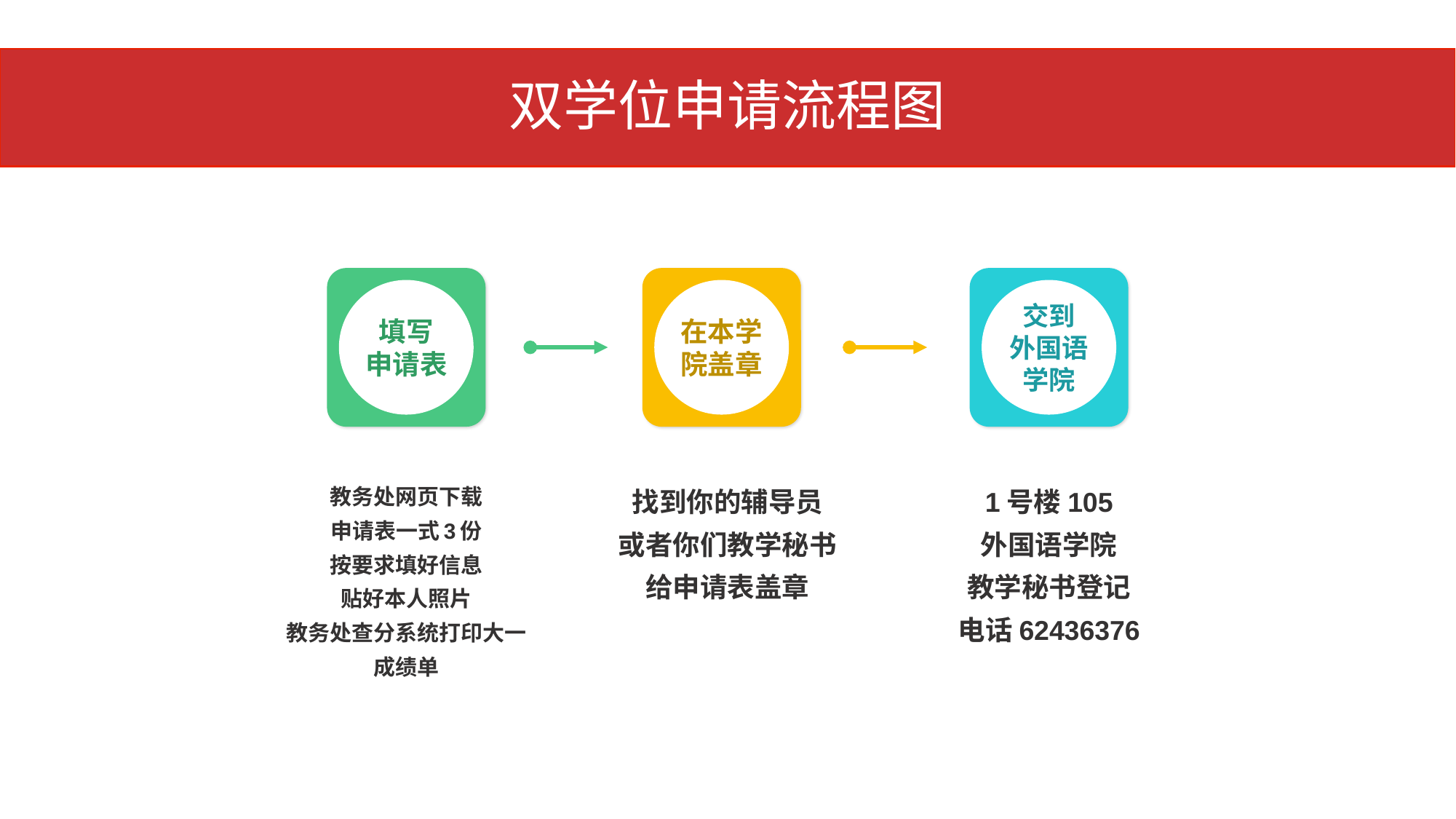

# 双学位申请流程图

填写
申请表
教务处网页下载
申请表一式3份
按要求填好信息
贴好本人照片
教务处查分系统打印大一成绩单

在本学院盖章
找到你的辅导员
或者你们教学秘书
给申请表盖章

交到
外国语学院
1号楼105
外国语学院
教学秘书登记
电话62436376